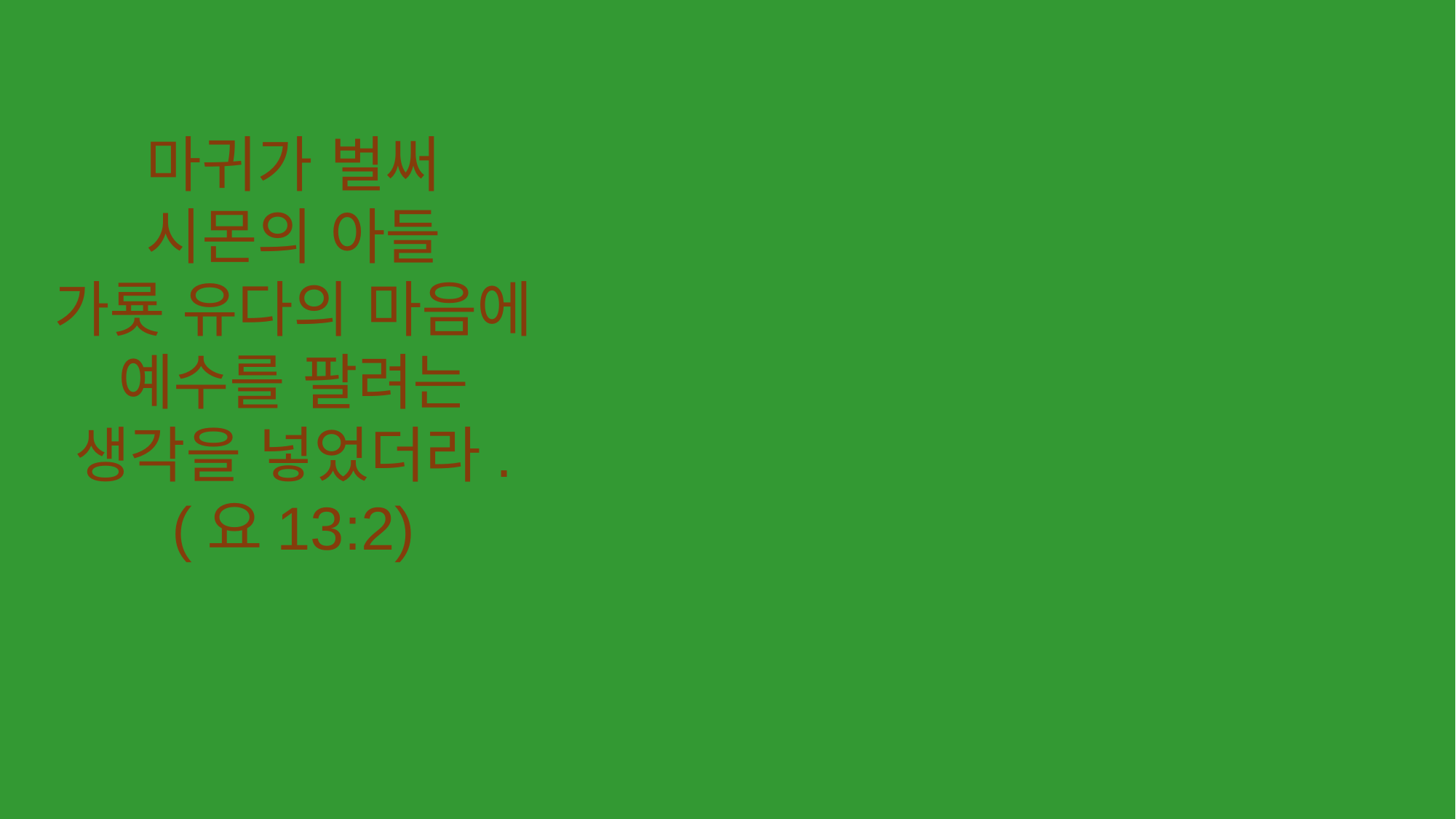

마귀가 벌써
시몬의 아들
가룟 유다의 마음에
예수를 팔려는
생각을 넣었더라.
(요13:2)